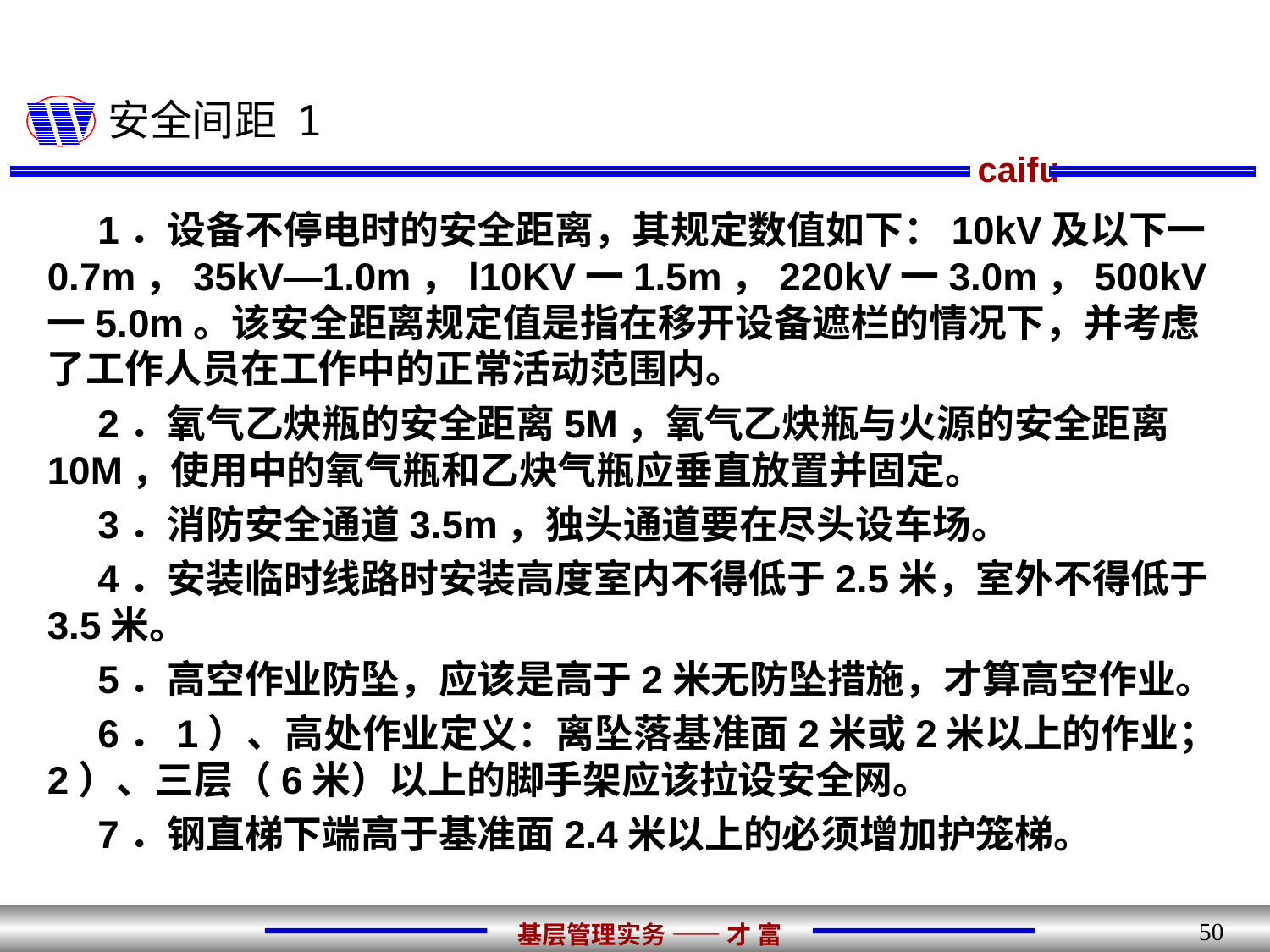

# 安全间距 1
1．设备不停电时的安全距离，其规定数值如下：10kV及以下一0.7m，35kV—1.0m，l10KV一1.5m，220kV一3.0m，500kV一5.0m。该安全距离规定值是指在移开设备遮栏的情况下，并考虑了工作人员在工作中的正常活动范围内。
2．氧气乙炔瓶的安全距离5M，氧气乙炔瓶与火源的安全距离10M，使用中的氧气瓶和乙炔气瓶应垂直放置并固定。
3．消防安全通道3.5m，独头通道要在尽头设车场。
4．安装临时线路时安装高度室内不得低于2.5米，室外不得低于3.5米。
5．高空作业防坠，应该是高于2米无防坠措施，才算高空作业。
6．1）、高处作业定义：离坠落基准面2米或2米以上的作业；2）、三层（6米）以上的脚手架应该拉设安全网。
7．钢直梯下端高于基准面2.4米以上的必须增加护笼梯。